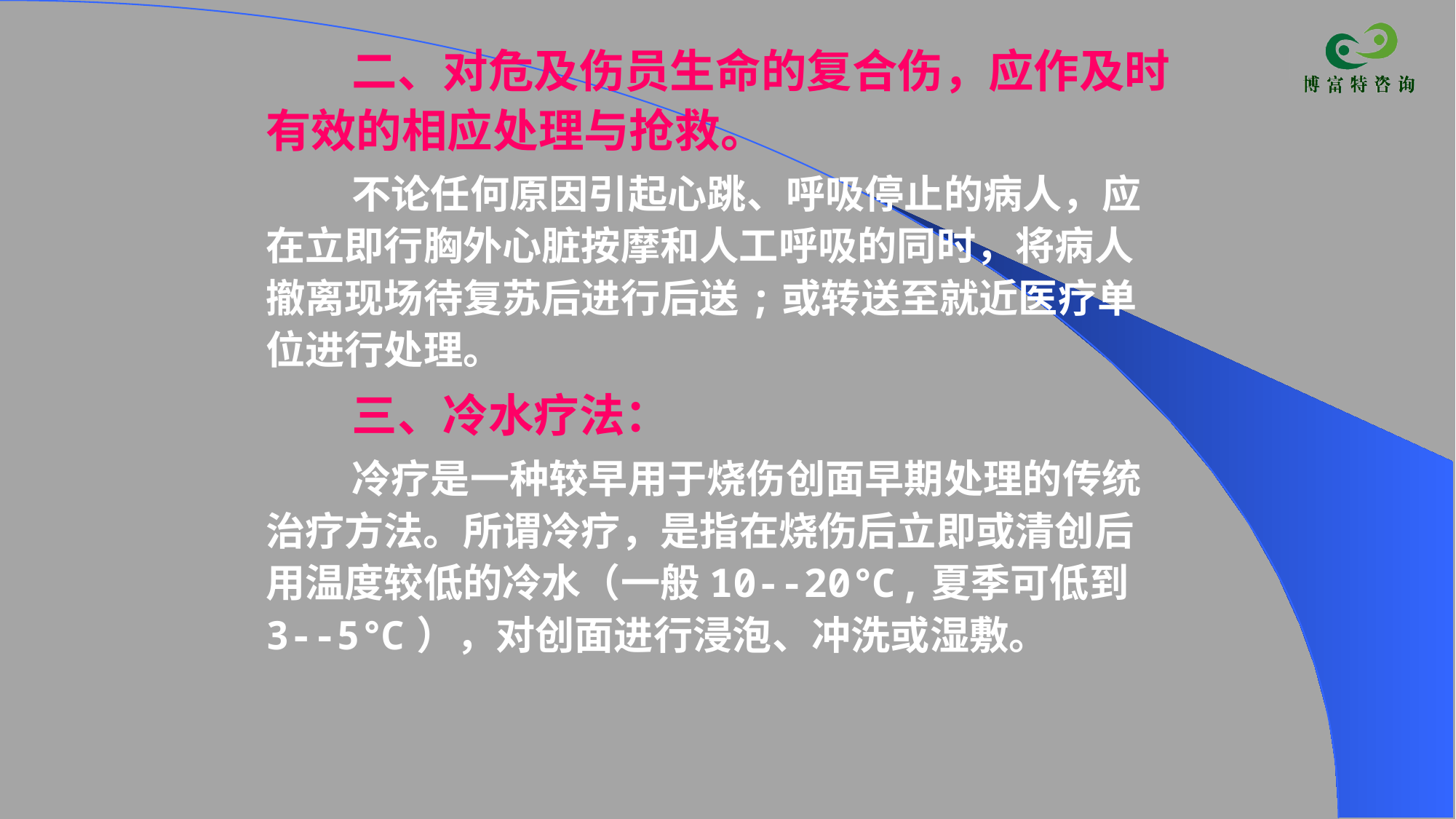

二、对危及伤员生命的复合伤，应作及时有效的相应处理与抢救。
不论任何原因引起心跳、呼吸停止的病人，应在立即行胸外心脏按摩和人工呼吸的同时，将病人撤离现场待复苏后进行后送;或转送至就近医疗单位进行处理。
三、冷水疗法：
冷疗是一种较早用于烧伤创面早期处理的传统治疗方法。所谓冷疗，是指在烧伤后立即或清创后用温度较低的冷水（一般10--20℃,夏季可低到3--5℃），对创面进行浸泡、冲洗或湿敷。